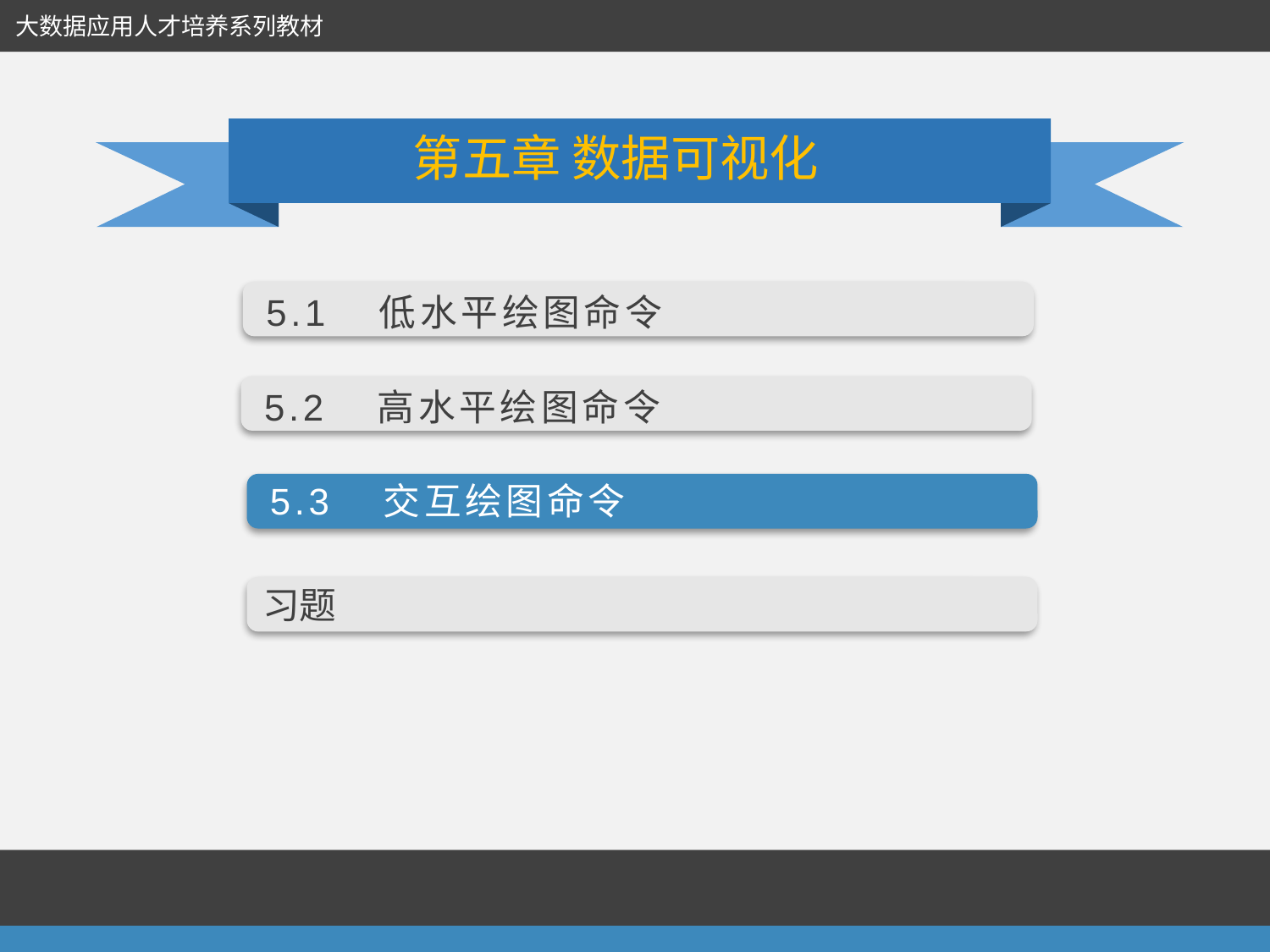

大数据应用人才培养系列教材

第五章 数据可视化

5.1　低水平绘图命令

5.2　高水平绘图命令
5.3　交互绘图命令

习题